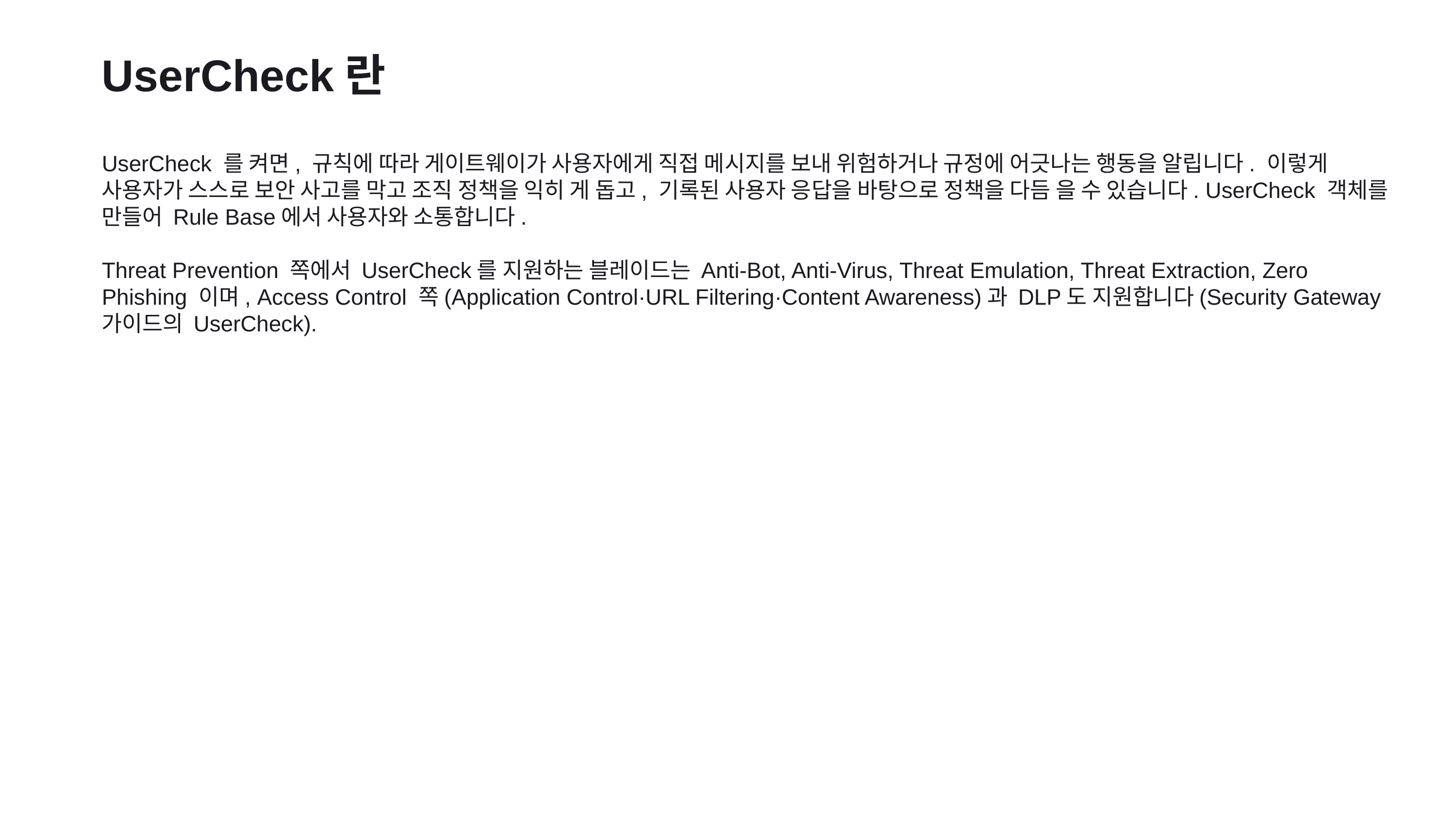

UserCheck란
UserCheck 를 켜면, 규칙에 따라 게이트웨이가 사용자에게 직접 메시지를 보내 위험하거나 규정에 어긋나는 행동을 알립니다. 이렇게 사용자가 스스로 보안 사고를 막고 조직 정책을 익히 게 돕고, 기록된 사용자 응답을 바탕으로 정책을 다듬 을 수 있습니다. UserCheck 객체를 만들어 Rule Base에서 사용자와 소통합니다.

Threat Prevention 쪽에서 UserCheck를 지원하는 블레이드는 Anti-Bot, Anti-Virus, Threat Emulation, Threat Extraction, Zero Phishing 이며, Access Control 쪽(Application Control·URL Filtering·Content Awareness)과 DLP도 지원합니다(Security Gateway 가이드의 UserCheck).